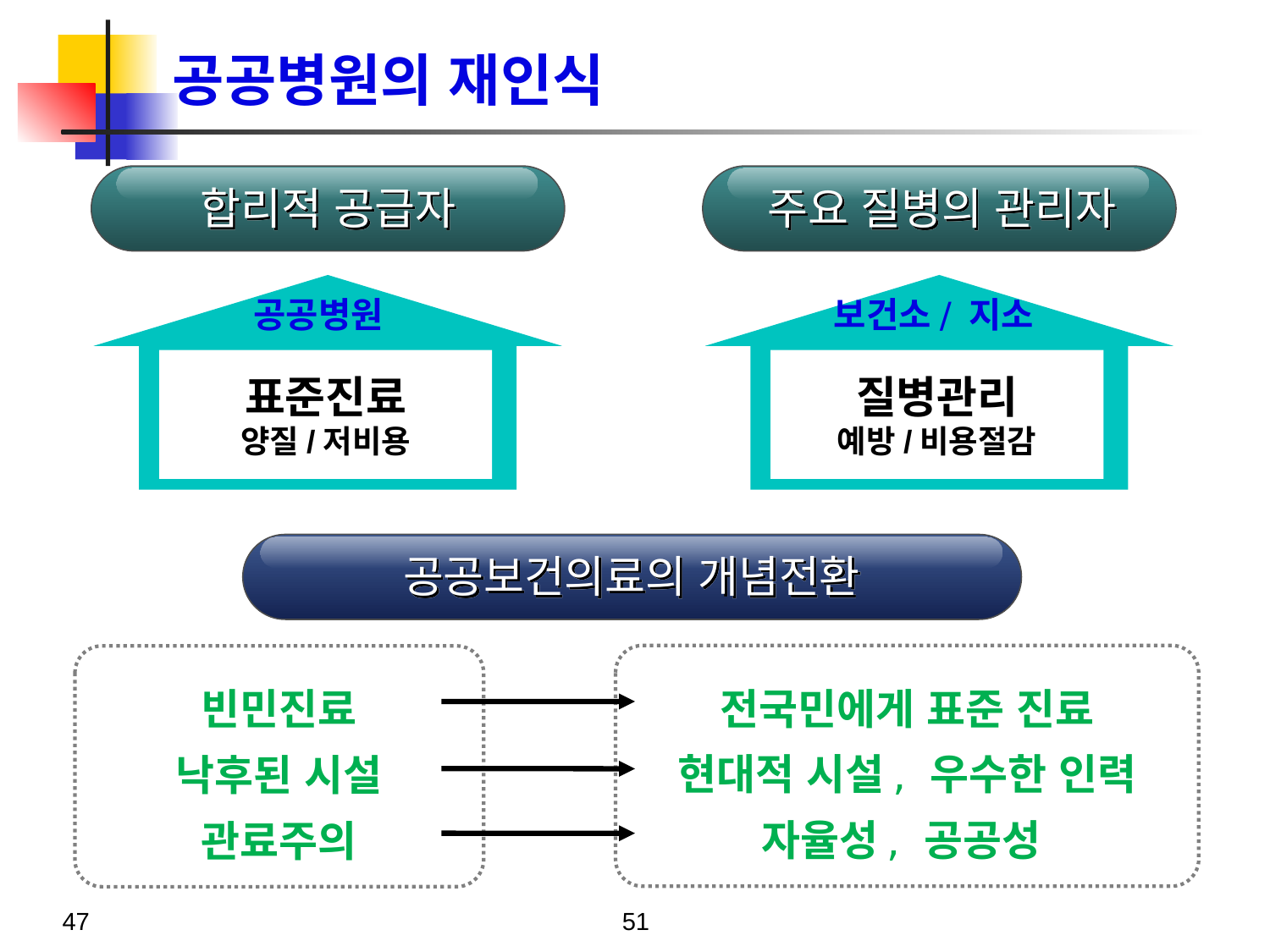

# 공공병원의 재인식

합리적 공급자

표준진료
양질/저비용

주요 질병의 관리자

질병관리
예방/비용절감
공공병원
보건소/지소

공공보건의료의 개념전환
전국민에게 표준 진료
현대적 시설, 우수한 인력
자율성, 공공성
빈민진료
낙후된 시설
관료주의

47
51